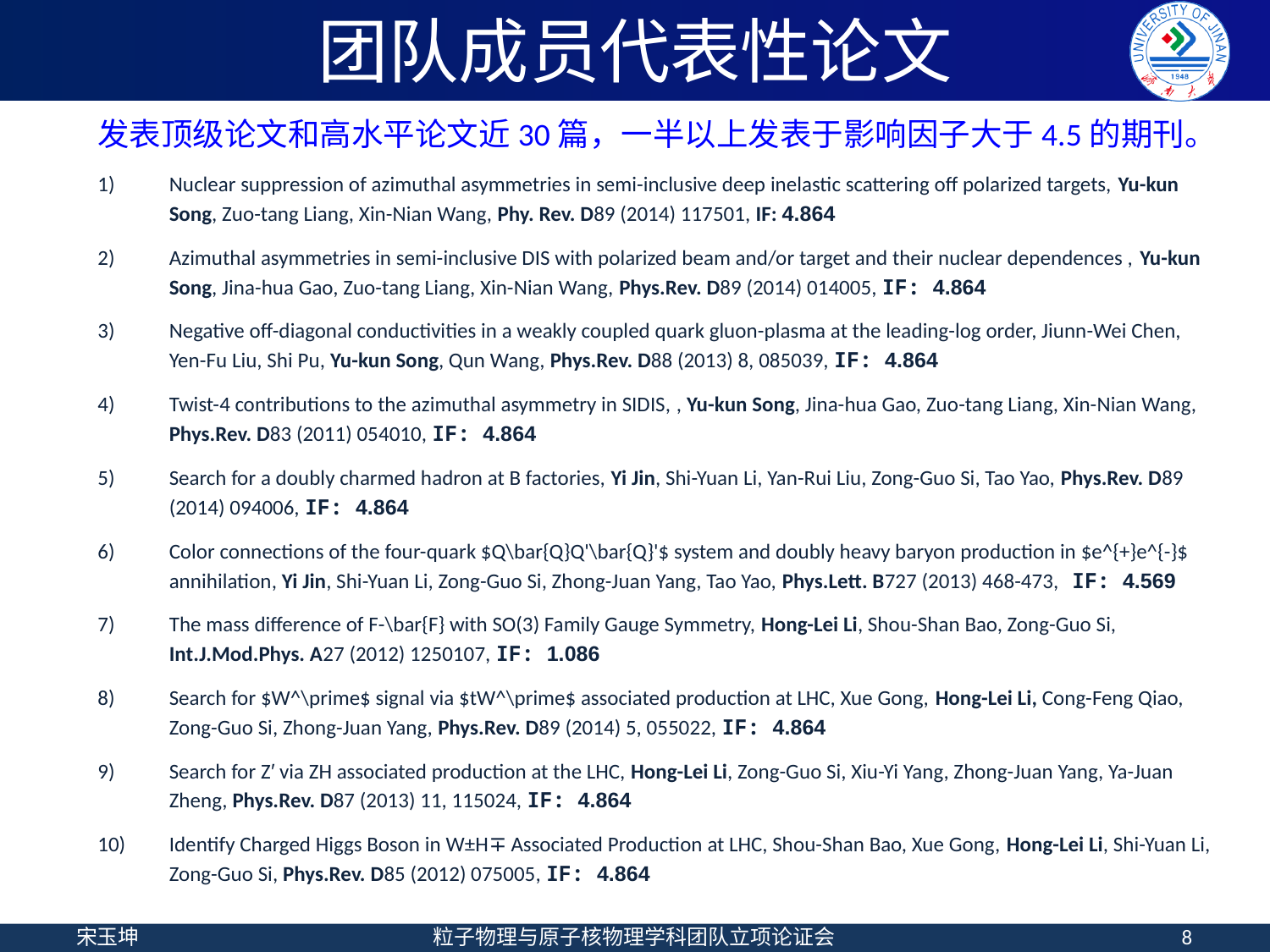

# 团队成员代表性论文

发表顶级论文和高水平论文近30篇，一半以上发表于影响因子大于4.5的期刊。
Nuclear suppression of azimuthal asymmetries in semi-inclusive deep inelastic scattering off polarized targets, Yu-kun Song, Zuo-tang Liang, Xin-Nian Wang, Phy. Rev. D89 (2014) 117501, IF: 4.864
Azimuthal asymmetries in semi-inclusive DIS with polarized beam and/or target and their nuclear dependences , Yu-kun Song, Jina-hua Gao, Zuo-tang Liang, Xin-Nian Wang, Phys.Rev. D89 (2014) 014005, IF: 4.864
Negative off-diagonal conductivities in a weakly coupled quark gluon-plasma at the leading-log order, Jiunn-Wei Chen, Yen-Fu Liu, Shi Pu, Yu-kun Song, Qun Wang, Phys.Rev. D88 (2013) 8, 085039, IF: 4.864
Twist-4 contributions to the azimuthal asymmetry in SIDIS, , Yu-kun Song, Jina-hua Gao, Zuo-tang Liang, Xin-Nian Wang, Phys.Rev. D83 (2011) 054010, IF: 4.864
Search for a doubly charmed hadron at B factories, Yi Jin, Shi-Yuan Li, Yan-Rui Liu, Zong-Guo Si, Tao Yao, Phys.Rev. D89 (2014) 094006, IF: 4.864
Color connections of the four-quark $Q\bar{Q}Q'\bar{Q}'$ system and doubly heavy baryon production in $e^{+}e^{-}$ annihilation, Yi Jin, Shi-Yuan Li, Zong-Guo Si, Zhong-Juan Yang, Tao Yao, Phys.Lett. B727 (2013) 468-473, IF: 4.569
The mass difference of F-\bar{F} with SO(3) Family Gauge Symmetry, Hong-Lei Li, Shou-Shan Bao, Zong-Guo Si, Int.J.Mod.Phys. A27 (2012) 1250107, IF: 1.086
Search for $W^\prime$ signal via $tW^\prime$ associated production at LHC, Xue Gong, Hong-Lei Li, Cong-Feng Qiao, Zong-Guo Si, Zhong-Juan Yang, Phys.Rev. D89 (2014) 5, 055022, IF: 4.864
Search for Z′ via ZH associated production at the LHC, Hong-Lei Li, Zong-Guo Si, Xiu-Yi Yang, Zhong-Juan Yang, Ya-Juan Zheng, Phys.Rev. D87 (2013) 11, 115024, IF: 4.864
Identify Charged Higgs Boson in W±H∓ Associated Production at LHC, Shou-Shan Bao, Xue Gong, Hong-Lei Li, Shi-Yuan Li, Zong-Guo Si, Phys.Rev. D85 (2012) 075005, IF: 4.864
宋玉坤
粒子物理与原子核物理学科团队立项论证会
8